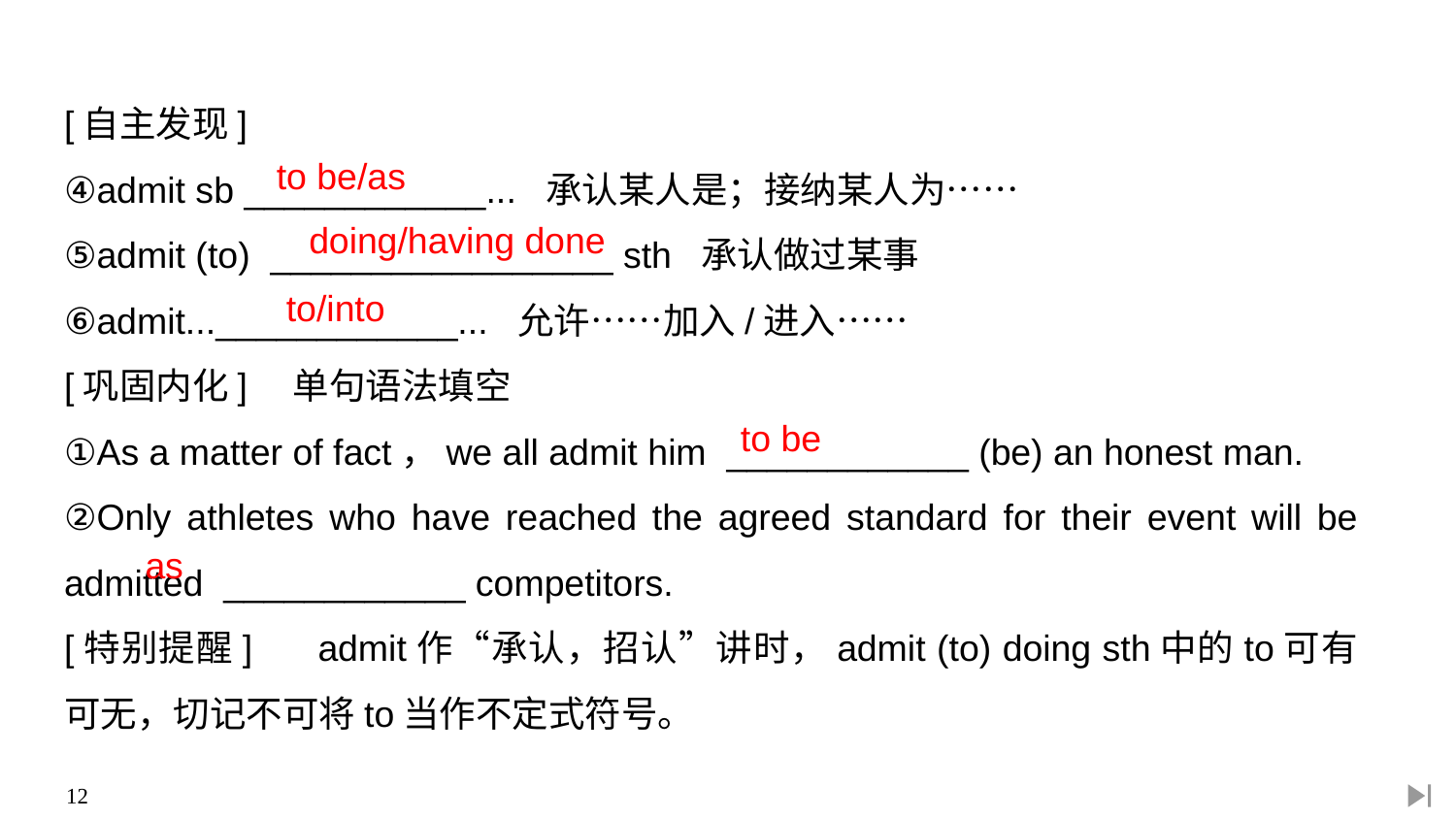

[自主发现]
④admit sb ____________...  承认某人是；接纳某人为……
⑤admit (to)  _________________ sth  承认做过某事
⑥admit...____________...  允许……加入/进入……
[巩固内化]　单句语法填空
①As a matter of fact，we all admit him  ____________ (be) an honest man.
②Only athletes who have reached the agreed standard for their event will be admitted  ____________ competitors.
[特别提醒]　 admit作“承认，招认”讲时，admit (to) doing sth中的to可有可无，切记不可将to当作不定式符号。
to be/as
doing/having done
to/into
to be
as